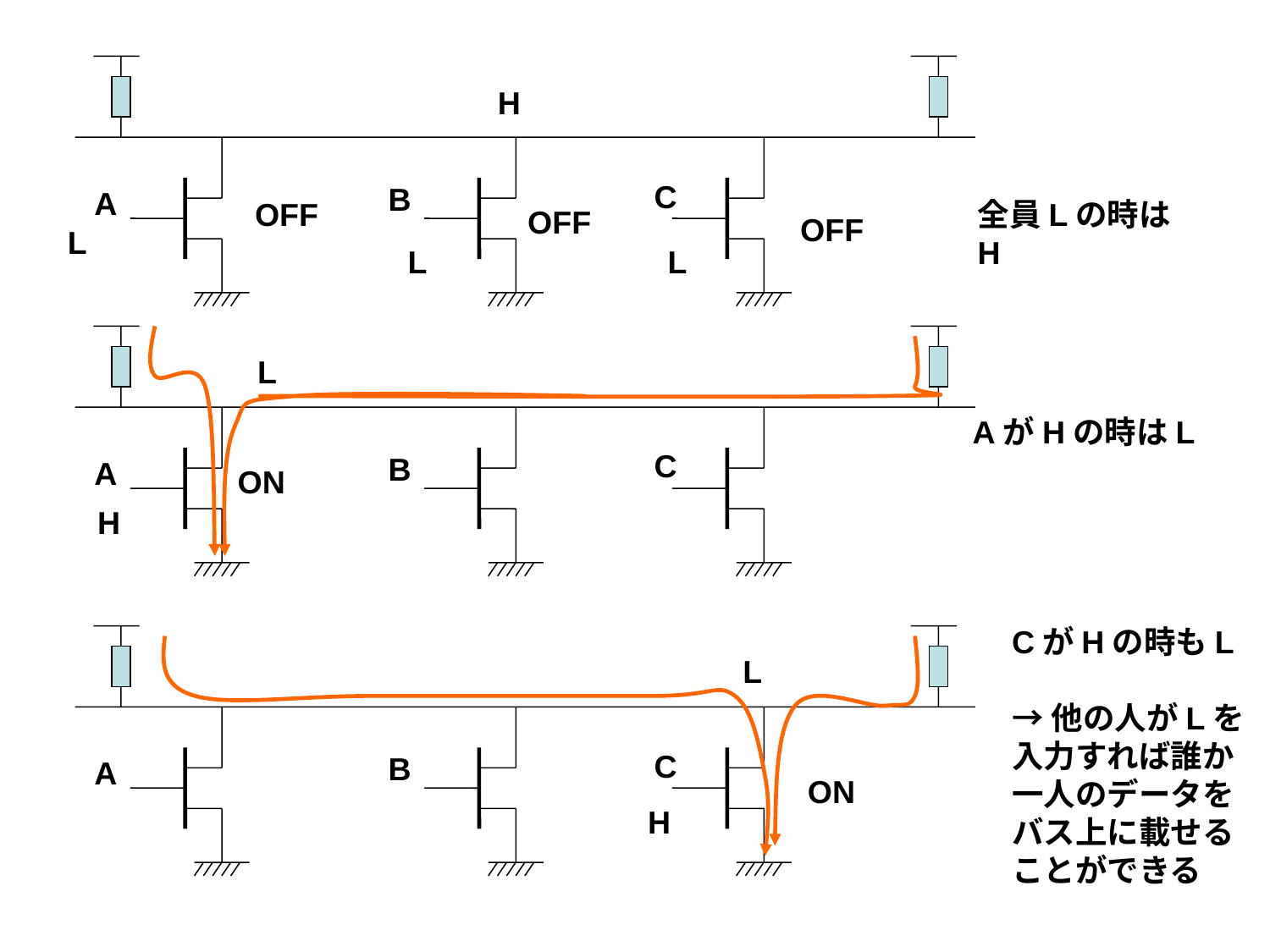

C
B
A
H
OFF
全員Lの時は
H
OFF
OFF
L
L
L

C
B
A

L
AがHの時はL

ON
H
CがHの時もL

→他の人がLを
入力すれば誰か
一人のデータを
バス上に載せる
ことができる

C
B
A

L
ON
H